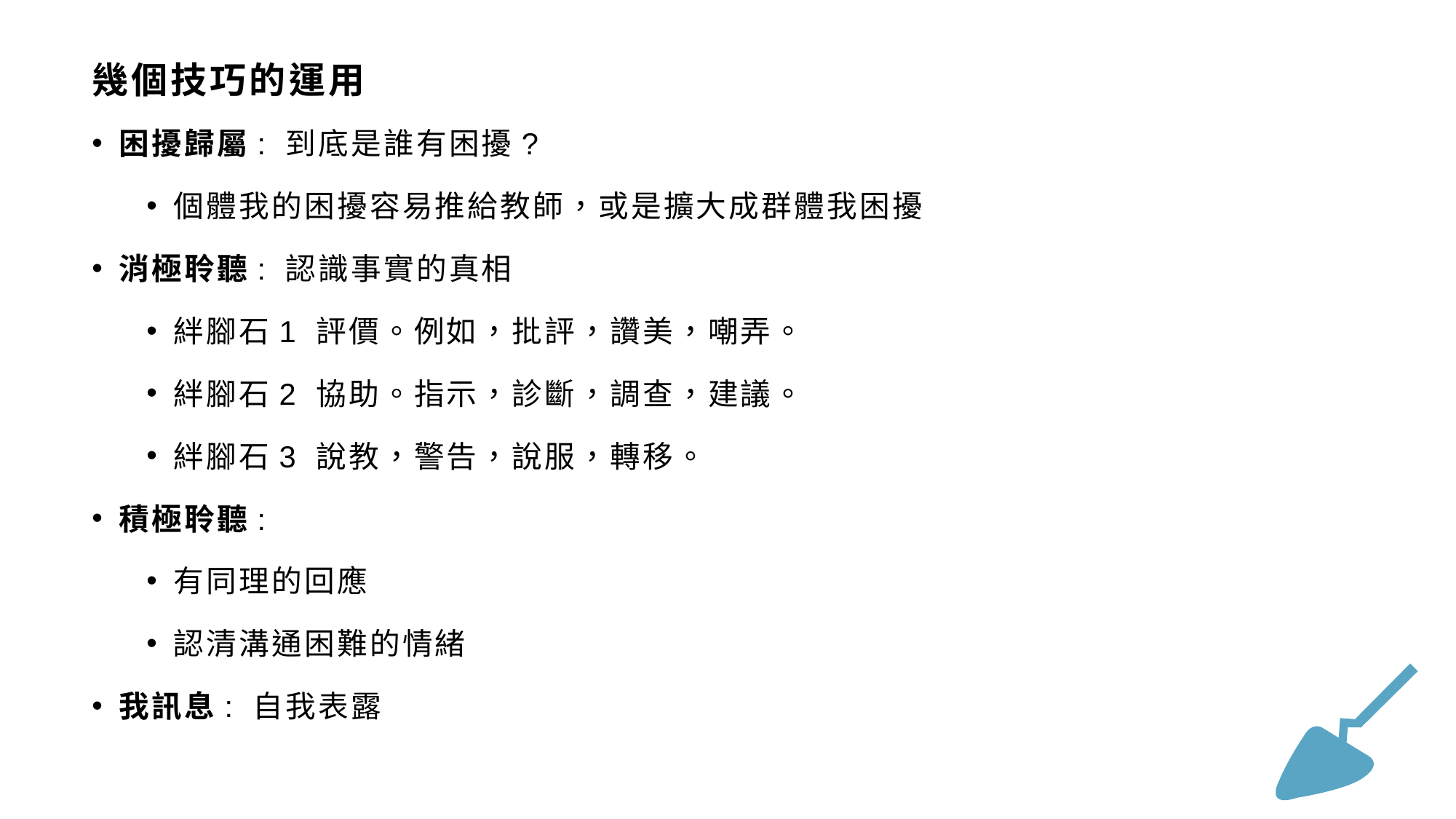

# 幾個技巧的運用
困擾歸屬: 到底是誰有困擾?
個體我的困擾容易推給教師，或是擴大成群體我困擾
消極聆聽: 認識事實的真相
絆腳石1 評價。例如，批評，讚美，嘲弄。
絆腳石2 協助。指示，診斷，調查，建議。
絆腳石3 說教，警告，說服，轉移。
積極聆聽:
有同理的回應
認清溝通困難的情緒
我訊息: 自我表露